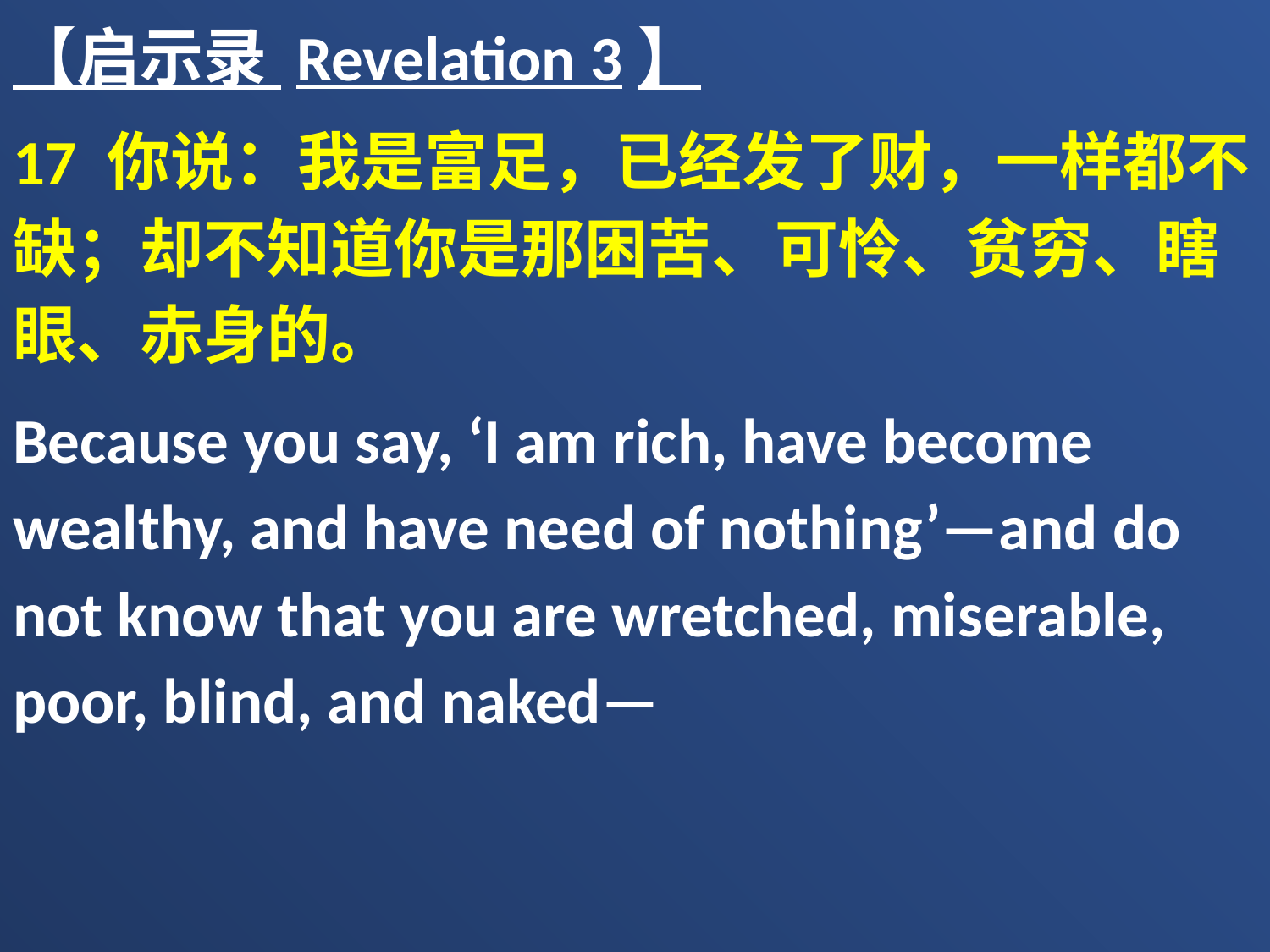

【启示录 Revelation 3】
17 你说：我是富足，已经发了财，一样都不缺；却不知道你是那困苦、可怜、贫穷、瞎眼、赤身的。
Because you say, ‘I am rich, have become wealthy, and have need of nothing’—and do not know that you are wretched, miserable, poor, blind, and naked—